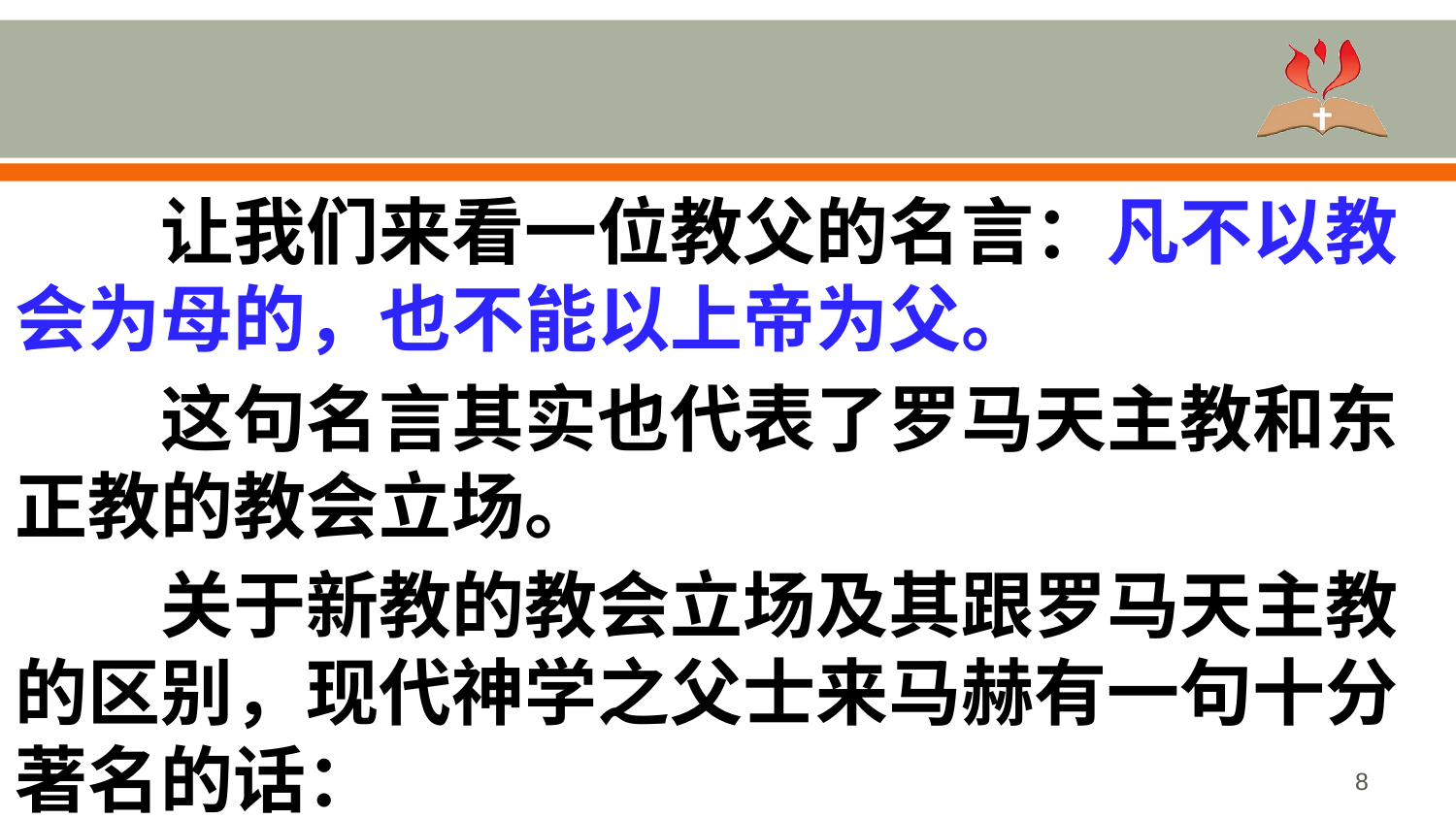

让我们来看一位教父的名言：凡不以教会为母的，也不能以上帝为父。
这句名言其实也代表了罗马天主教和东正教的教会立场。
关于新教的教会立场及其跟罗马天主教的区别，现代神学之父士来马赫有一句十分著名的话：

8